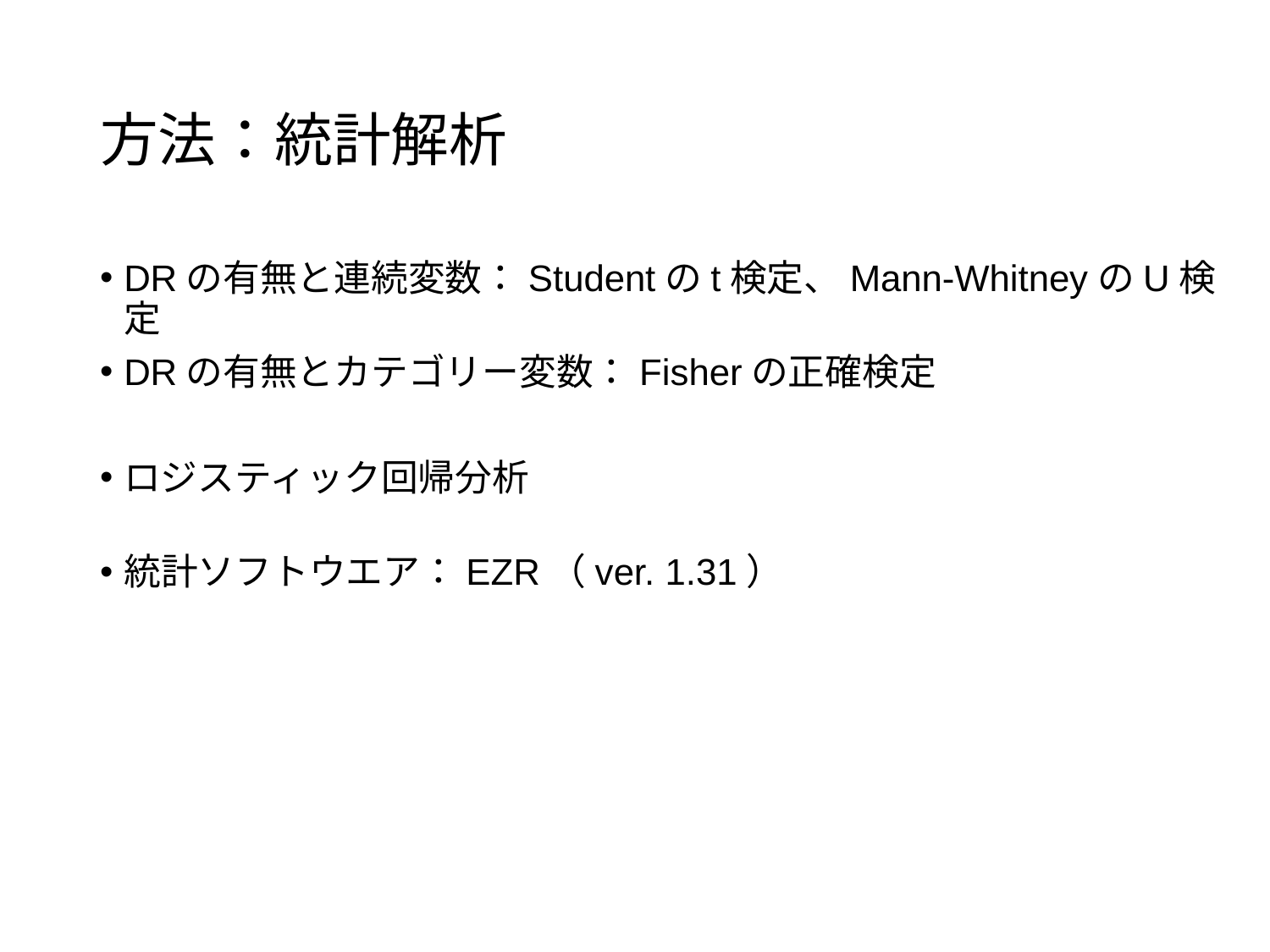

# 方法：統計解析
DRの有無と連続変数：Studentのt検定、Mann-WhitneyのU検定
DRの有無とカテゴリー変数：Fisherの正確検定

ロジスティック回帰分析

統計ソフトウエア：EZR（ver. 1.31）